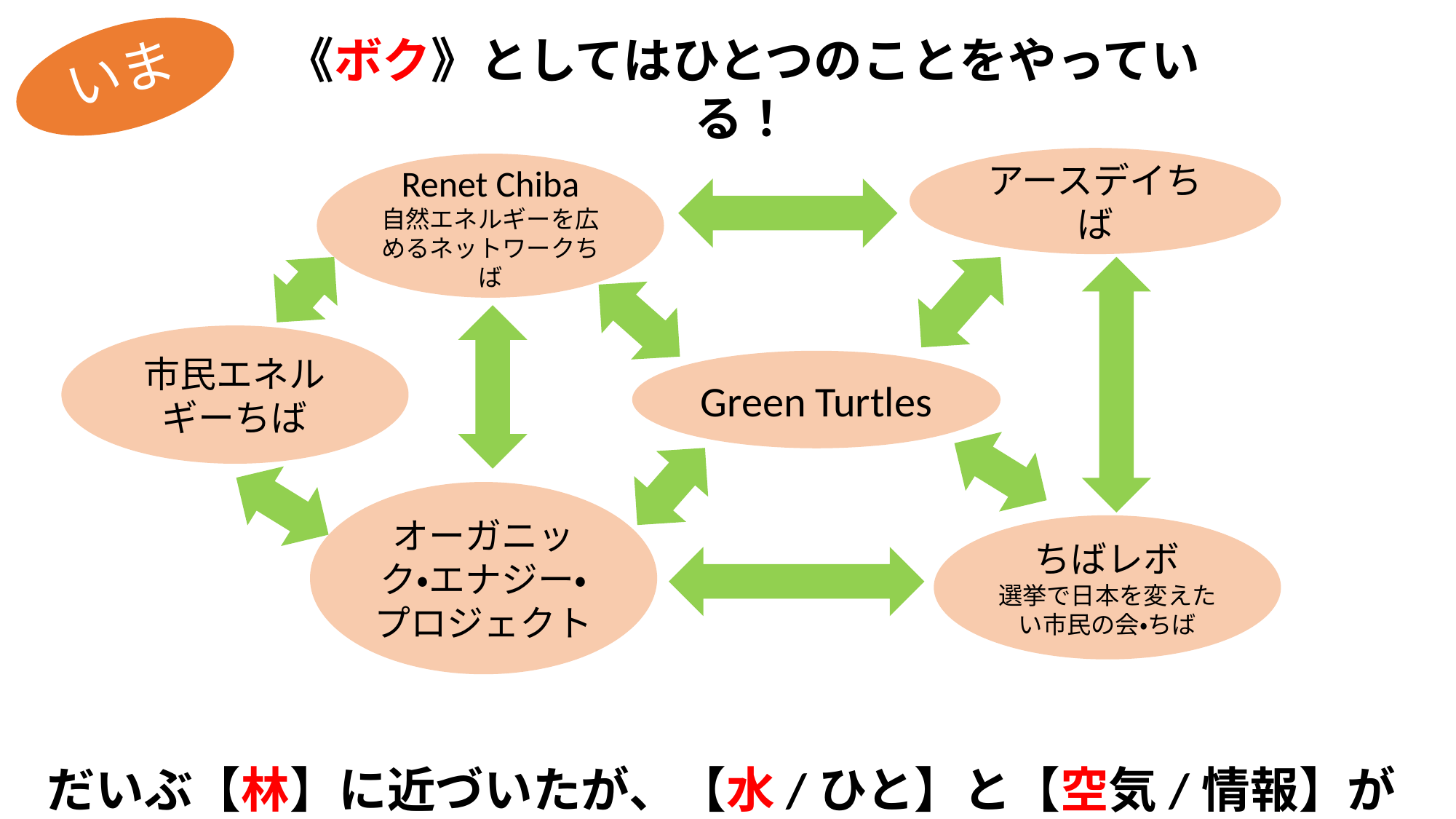

《ボク》としてはひとつのことをやっている！

いま
アースデイちば
Renet Chiba
自然エネルギーを広めるネットワークちば

市民エネルギーちば

Green Turtles

オーガニック・エナジー・
プロジェクト
ちばレボ
選挙で日本を変えたい市民の会・ちば

だいぶ【林】に近づいたが、【水/ひと】と【空気/情報】が課題です。